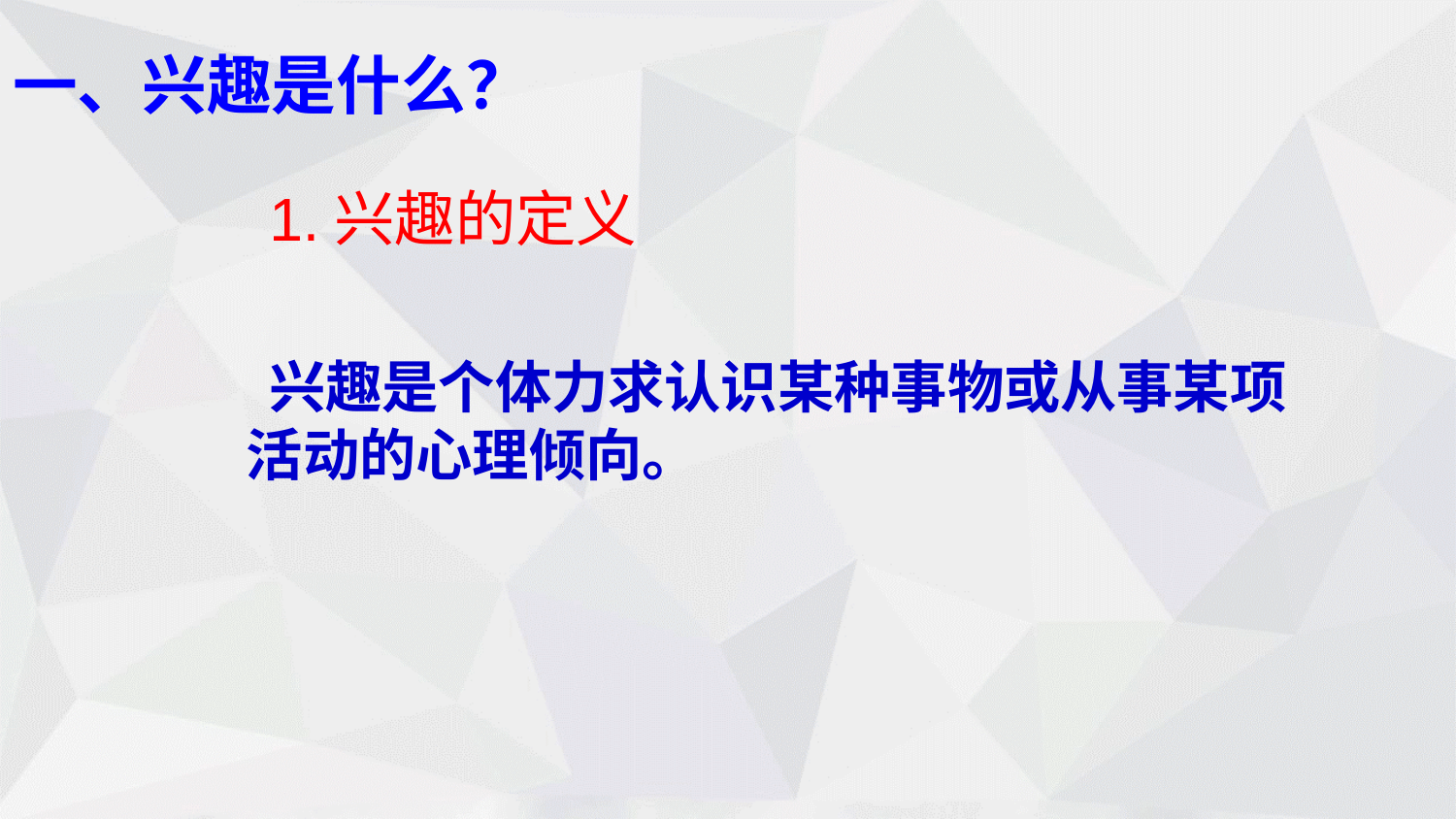

一、兴趣是什么？
1.兴趣的定义
      兴趣是个体力求认识某种事物或从事某项活动的心理倾向。